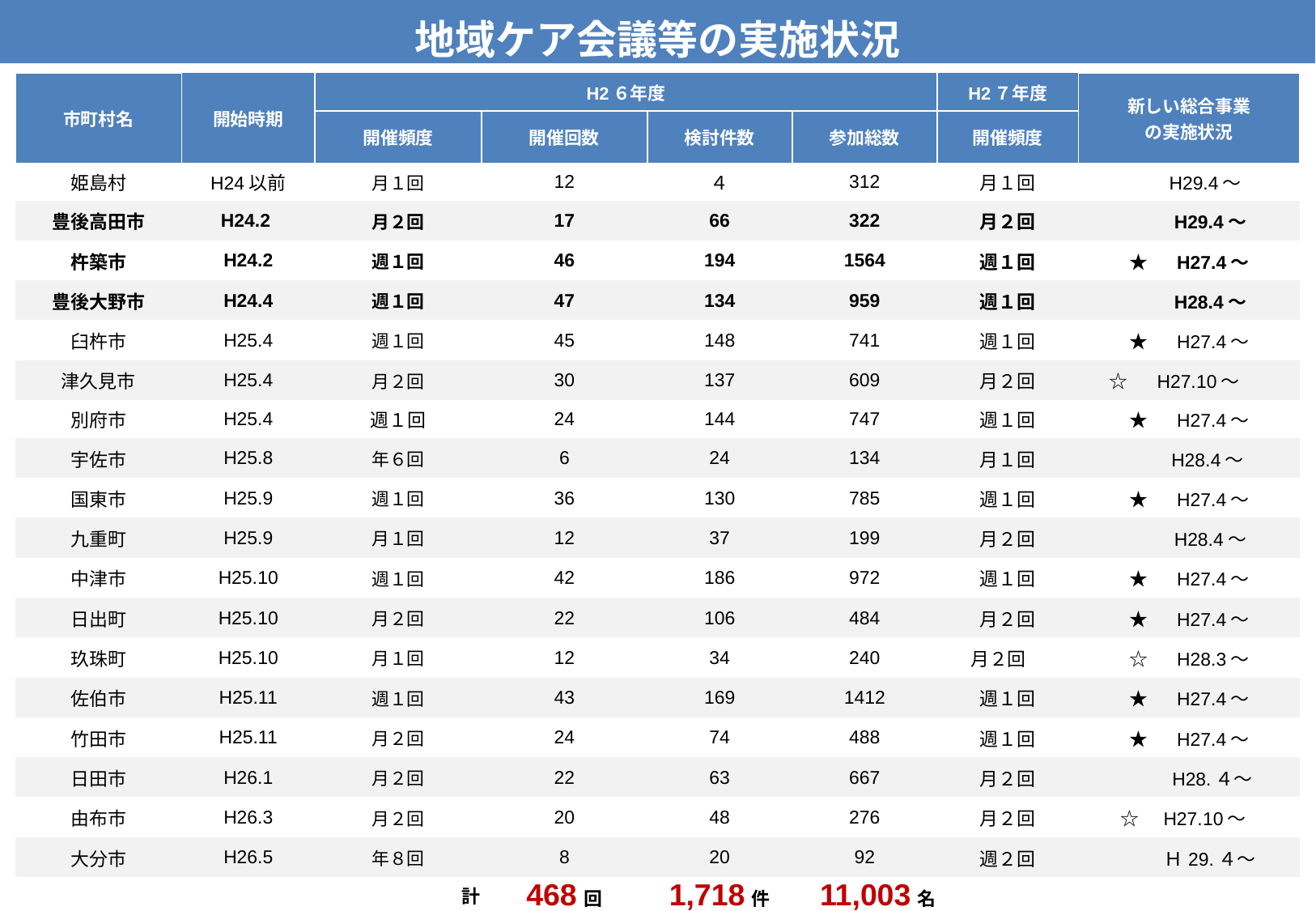

# 地域ケア会議等の実施状況
| 市町村名 | 開始時期 | H2６年度 |  |  |  | H2７年度 | 新しい総合事業 の実施状況 |
| --- | --- | --- | --- | --- | --- | --- | --- |
|  |  | 開催頻度 | 開催回数 | 検討件数 | 参加総数 | 開催頻度 |  |
| 姫島村 | H24以前 | 月１回 | 12 | ４ | 312 | 月１回 | H29.4～ |
| 豊後高田市 | H24.2 | 月２回 | 17 | 66 | 322 | 月２回 | H29.4～ |
| 杵築市 | H24.2 | 週１回 | 46 | 194 | 1564 | 週１回 | ★　H27.4～ |
| 豊後大野市 | H24.4 | 週１回 | 47 | 134 | 959 | 週１回 | H28.4～ |
| 臼杵市 | H25.4 | 週１回 | 45 | 148 | 741 | 週１回 | ★　H27.4～ |
| 津久見市 | H25.4 | 月２回 | 30 | 137 | 609 | 月２回 | ☆　H27.10～ |
| 別府市 | H25.4 | 週１回 | 24 | 144 | 747 | 週１回 | ★　H27.4～ |
| 宇佐市 | H25.8 | 年６回 | 6 | 24 | 134 | 月１回 | H28.4～ |
| 国東市 | H25.9 | 週１回 | 36 | 130 | 785 | 週１回 | ★　H27.4～ |
| 九重町 | H25.9 | 月１回 | 12 | 37 | 199 | 月２回 | H28.4～ |
| 中津市 | H25.10 | 週１回 | 42 | 186 | 972 | 週１回 | ★　H27.4～ |
| 日出町 | H25.10 | 月２回 | 22 | 106 | 484 | 月２回 | ★　H27.4～ |
| 玖珠町 | H25.10 | 月１回 | 12 | 34 | 240 | 月２回 | ☆　H28.3～ |
| 佐伯市 | H25.11 | 週１回 | 43 | 169 | 1412 | 週１回 | ★　H27.4～ |
| 竹田市 | H25.11 | 月２回 | 24 | 74 | 488 | 週１回 | ★　H27.4～ |
| 日田市 | H26.1 | 月２回 | 22 | 63 | 667 | 月２回 | H28.４～ |
| 由布市 | H26.3 | 月２回 | 20 | 48 | 276 | 月２回 | ☆　H27.10～ |
| 大分市 | H26.5 | 年８回 | 8 | 20 | 92 | 週２回 | Ｈ29.４～ |
| 計 |  |  | 468回 | 1,718件 | 11,003名 |  |  |